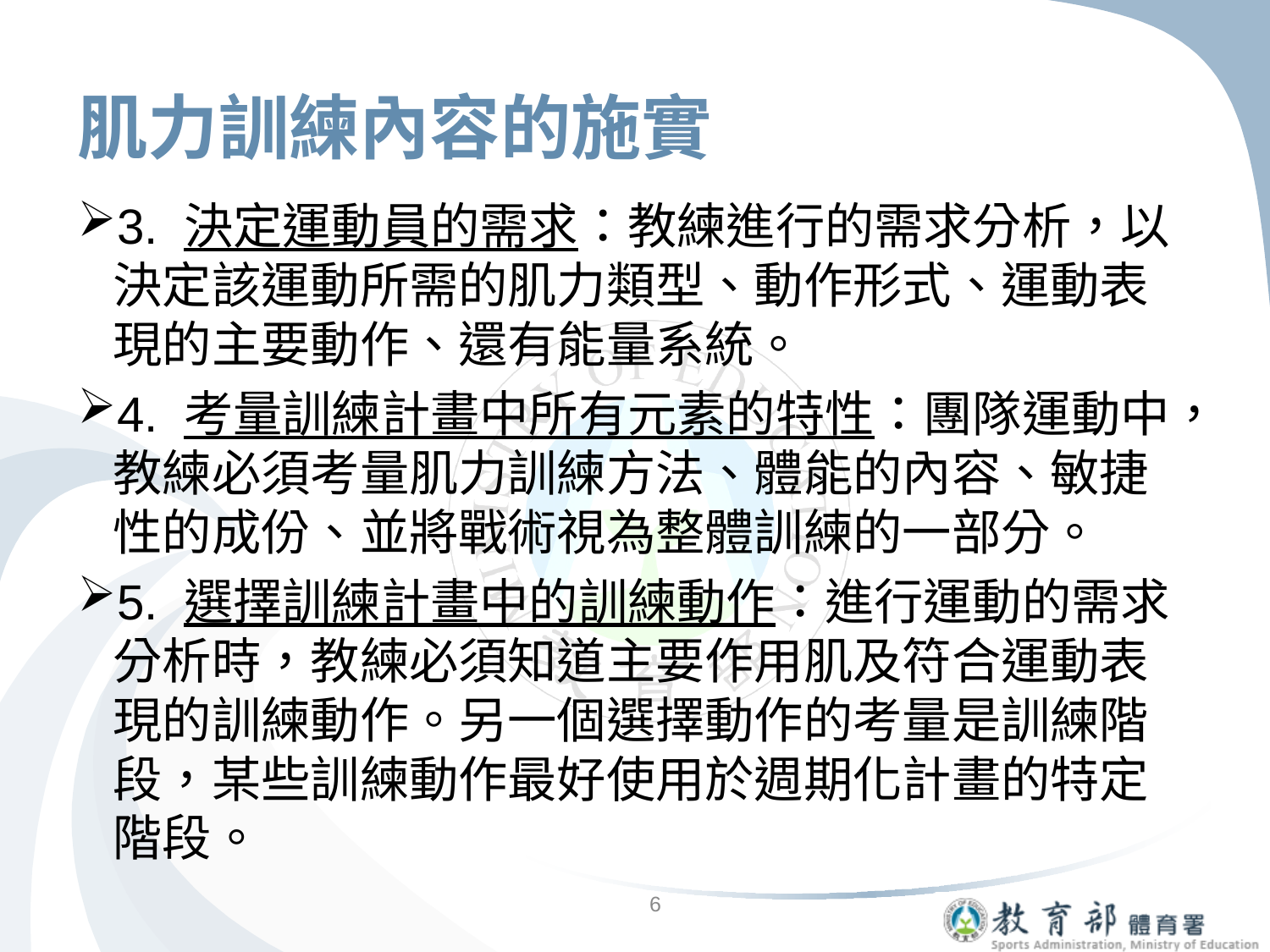

# 肌力訓練內容的施實
3. 決定運動員的需求：教練進行的需求分析，以決定該運動所需的肌力類型、動作形式、運動表現的主要動作、還有能量系統。
4. 考量訓練計畫中所有元素的特性：團隊運動中，教練必須考量肌力訓練方法、體能的內容、敏捷性的成份、並將戰術視為整體訓練的一部分。
5. 選擇訓練計畫中的訓練動作：進行運動的需求分析時，教練必須知道主要作用肌及符合運動表現的訓練動作。另一個選擇動作的考量是訓練階段，某些訓練動作最好使用於週期化計畫的特定階段。

6